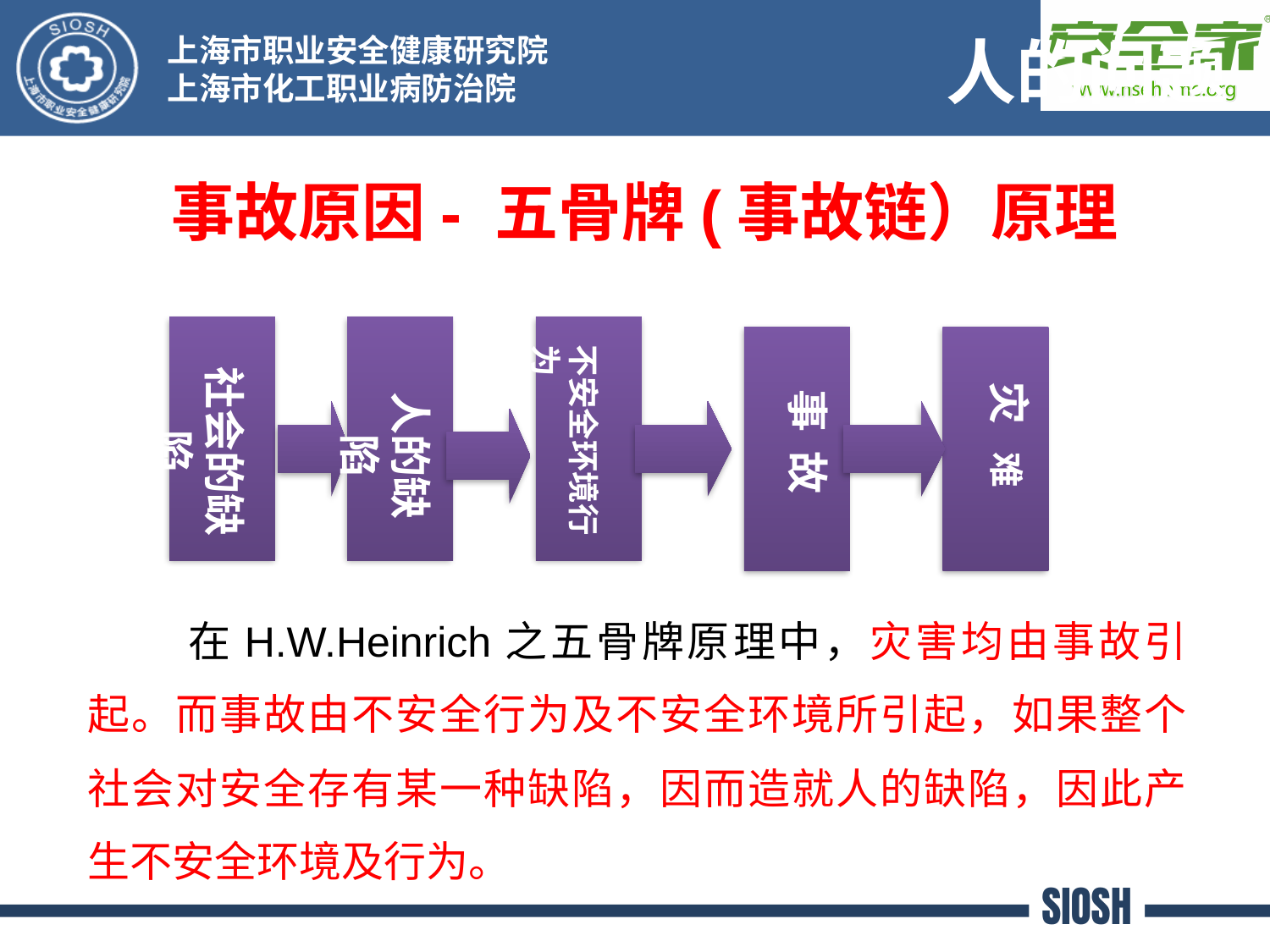

人的问题
 事故原因- 五骨牌(事故链）原理

不安全环境行为
社会的缺陷
人的缺陷
灾   难
事  故

        在H.W.Heinrich之五骨牌原理中，灾害均由事故引起。而事故由不安全行为及不安全环境所引起，如果整个社会对安全存有某一种缺陷，因而造就人的缺陷，因此产生不安全环境及行为。